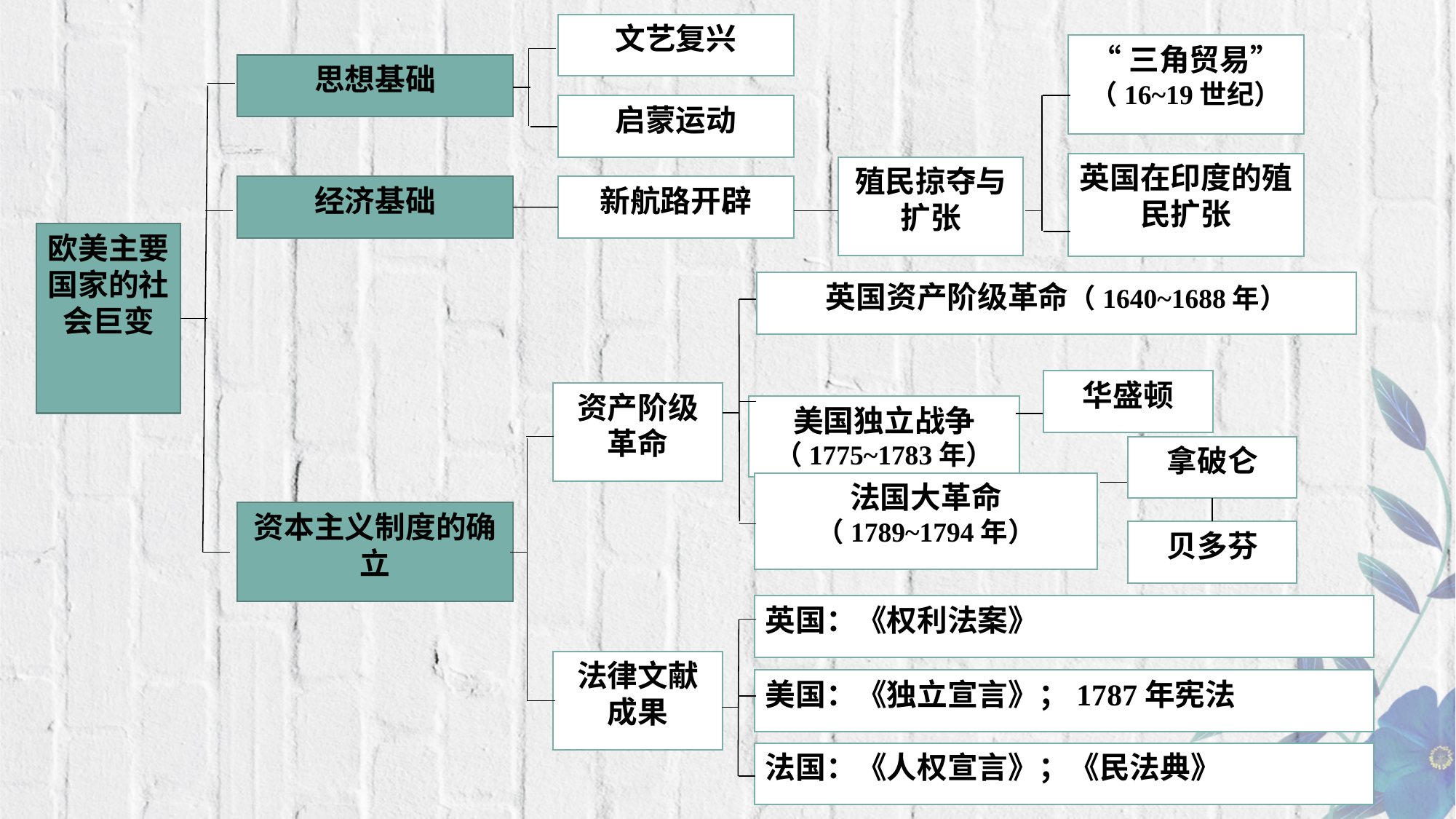

文艺复兴
“三角贸易”
（16~19世纪）
思想基础
启蒙运动
英国在印度的殖民扩张
殖民掠夺与扩张
经济基础
新航路开辟
欧美主要国家的社会巨变
英国资产阶级革命（1640~1688年）
华盛顿
资产阶级革命
拿破仑
法国大革命
（1789~1794年）
资本主义制度的确立
贝多芬
英国：《权利法案》
法律文献成果
美国：《独立宣言》；1787年宪法
法国：《人权宣言》；《民法典》
美国独立战争
（1775~1783年）